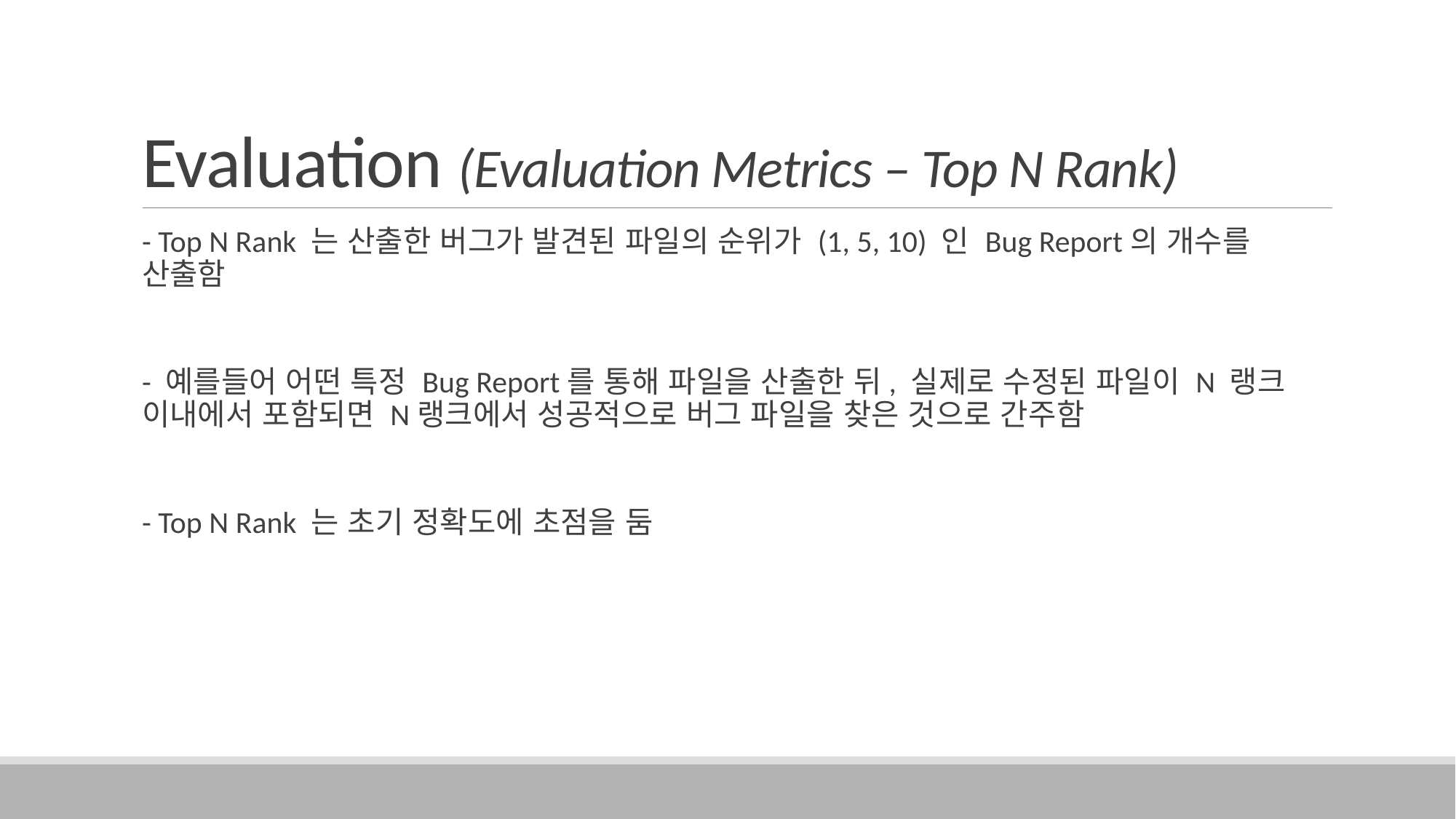

# Evaluation (Evaluation Metrics – Top N Rank)
- Top N Rank 는 산출한 버그가 발견된 파일의 순위가 (1, 5, 10) 인 Bug Report의 개수를 산출함

- 예를들어 어떤 특정 Bug Report를 통해 파일을 산출한 뒤, 실제로 수정된 파일이 N 랭크 이내에서 포함되면 N랭크에서 성공적으로 버그 파일을 찾은 것으로 간주함

- Top N Rank 는 초기 정확도에 초점을 둠